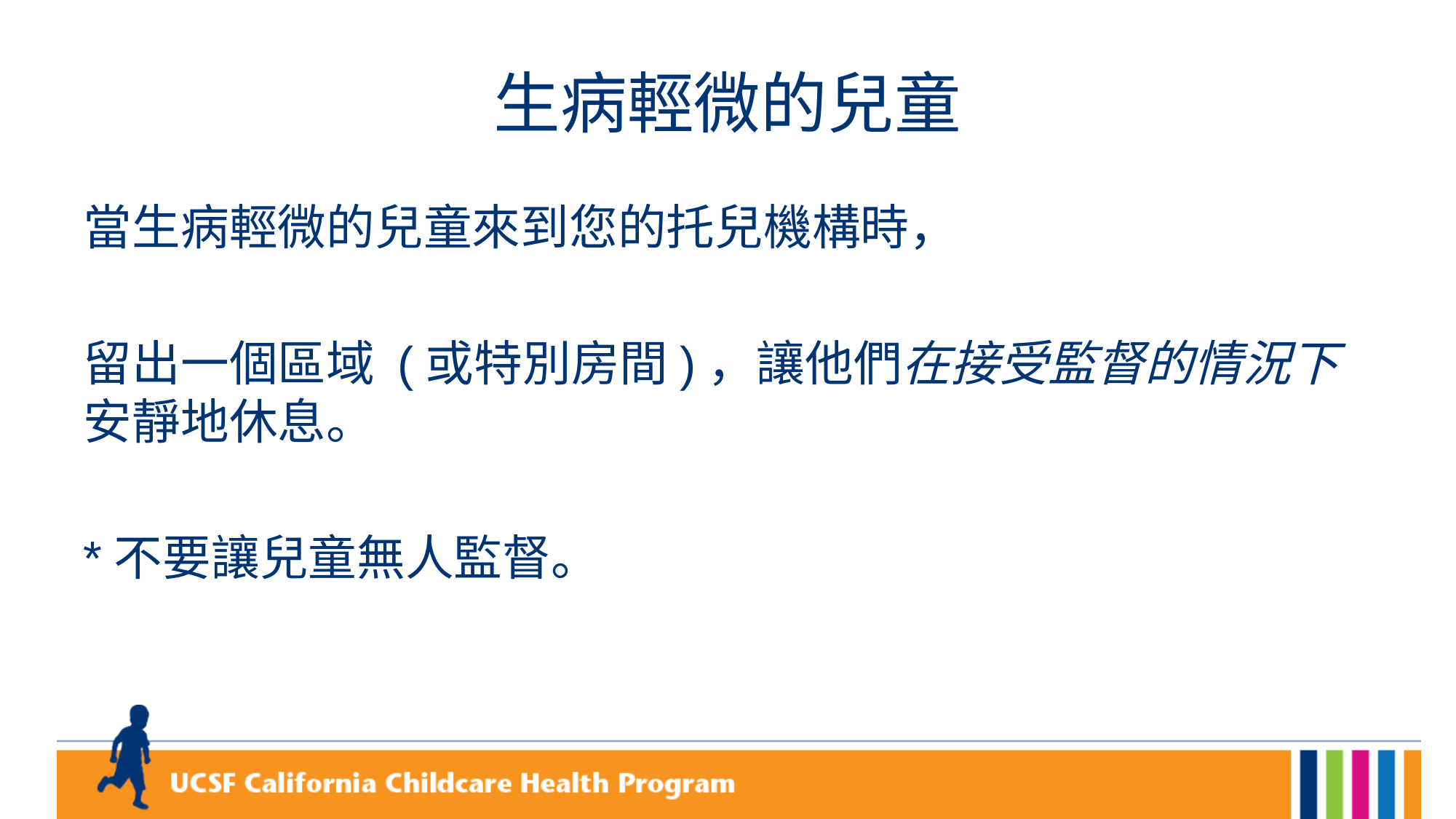

# 生病輕微的兒童
當生病輕微的兒童來到您的托兒機構時，

留出一個區域 (或特別房間)，讓他們在接受監督的情況下安靜地休息。

*不要讓兒童無人監督。